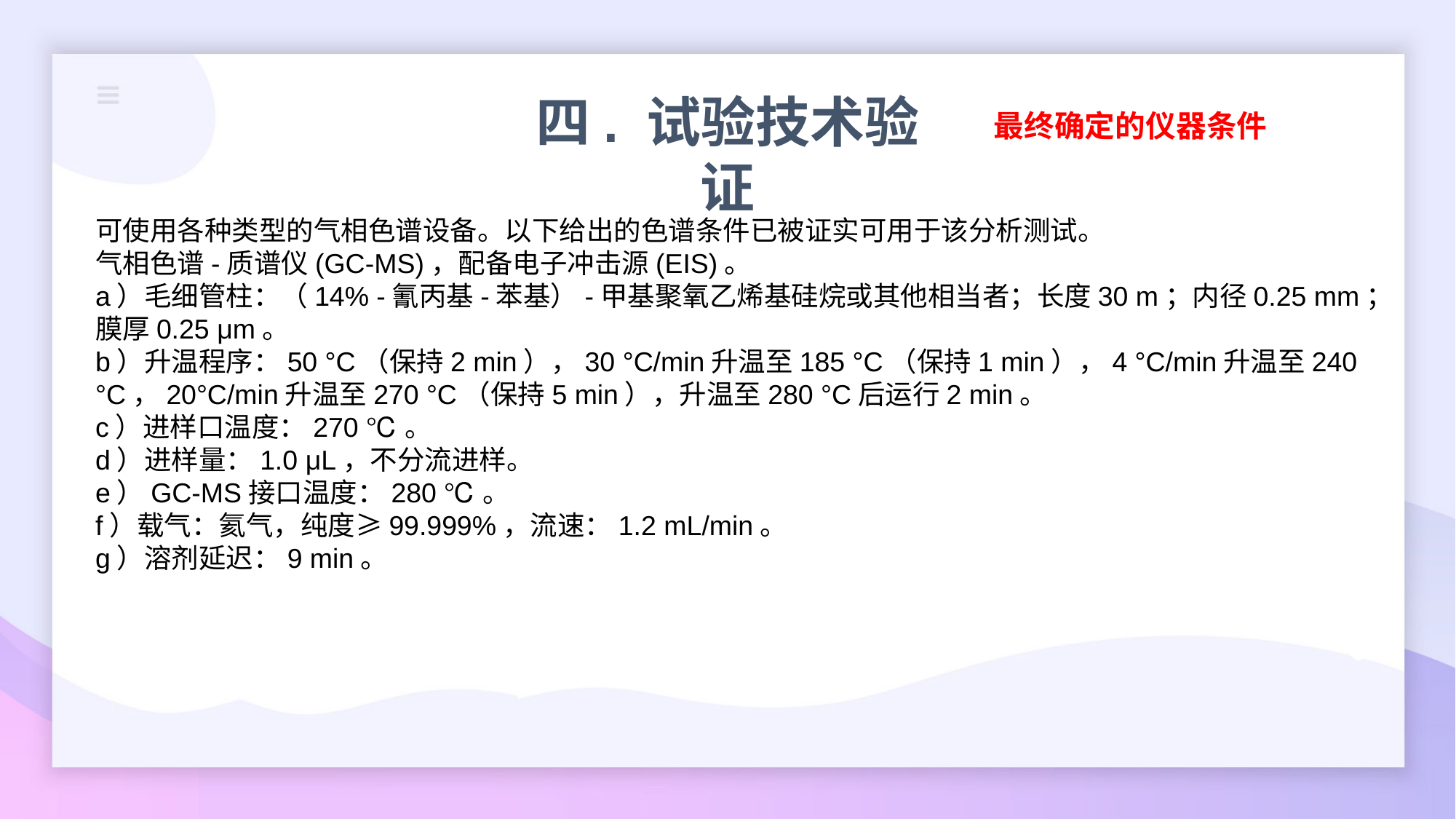

四. 试验技术验证
最终确定的仪器条件
可使用各种类型的气相色谱设备。以下给出的色谱条件已被证实可用于该分析测试。
气相色谱-质谱仪(GC-MS)，配备电子冲击源(EIS)。
a）毛细管柱：（14% -氰丙基-苯基）-甲基聚氧乙烯基硅烷或其他相当者；长度30 m；内径0.25 mm；膜厚0.25 μm。
b）升温程序：50 °C（保持2 min），30 °C/min升温至185 °C（保持1 min），4 °C/min升温至240 °C，20°C/min升温至270 °C（保持5 min），升温至280 °C后运行2 min。
c）进样口温度：270 ℃。
d）进样量：1.0 μL，不分流进样。
e）GC-MS接口温度：280 ℃。
f）载气：氦气，纯度≥99.999%，流速：1.2 mL/min。
g）溶剂延迟：9 min。